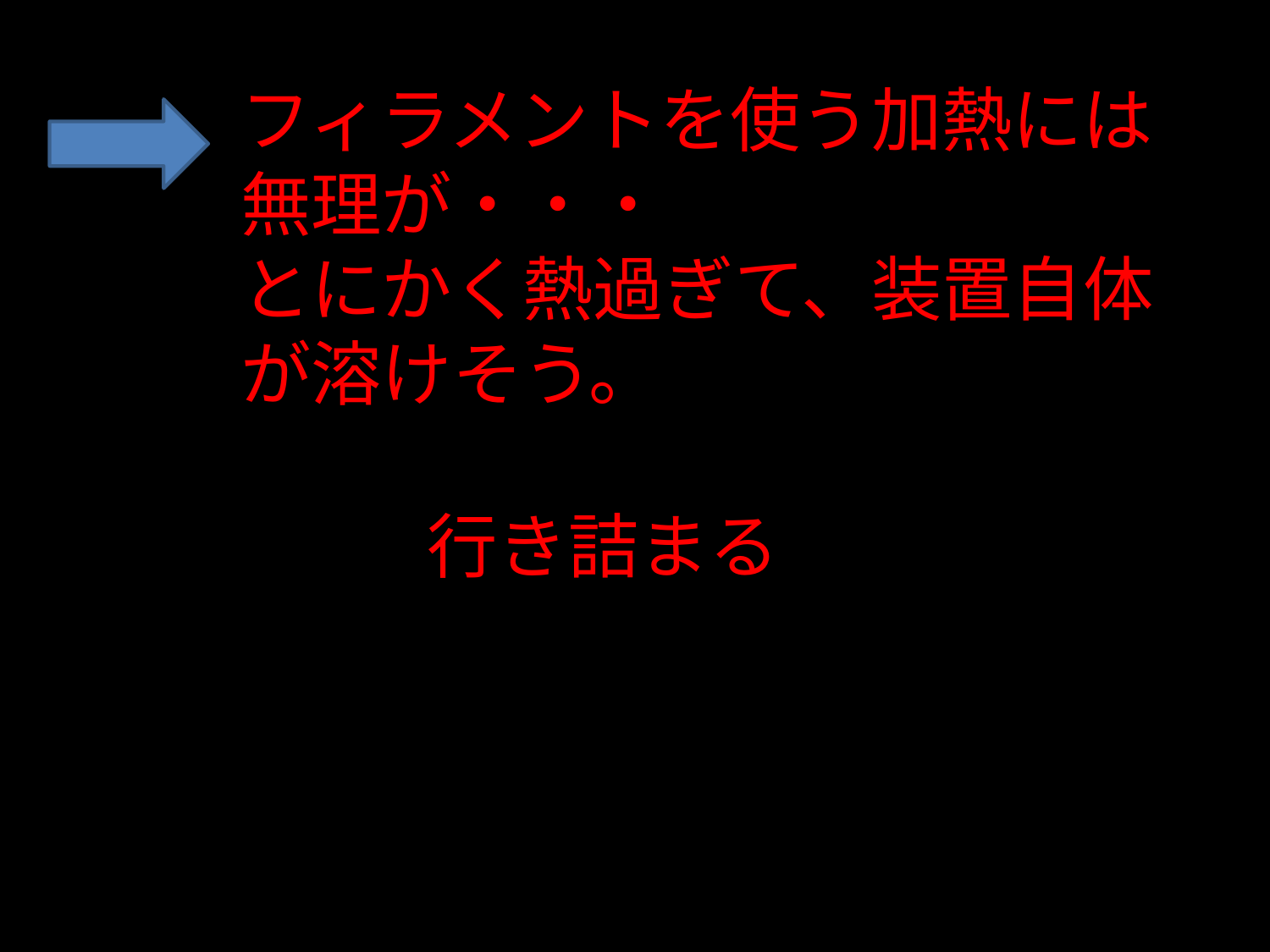

フィラメントを使う加熱には無理が・・・
とにかく熱過ぎて、装置自体が溶けそう。

行き詰まる